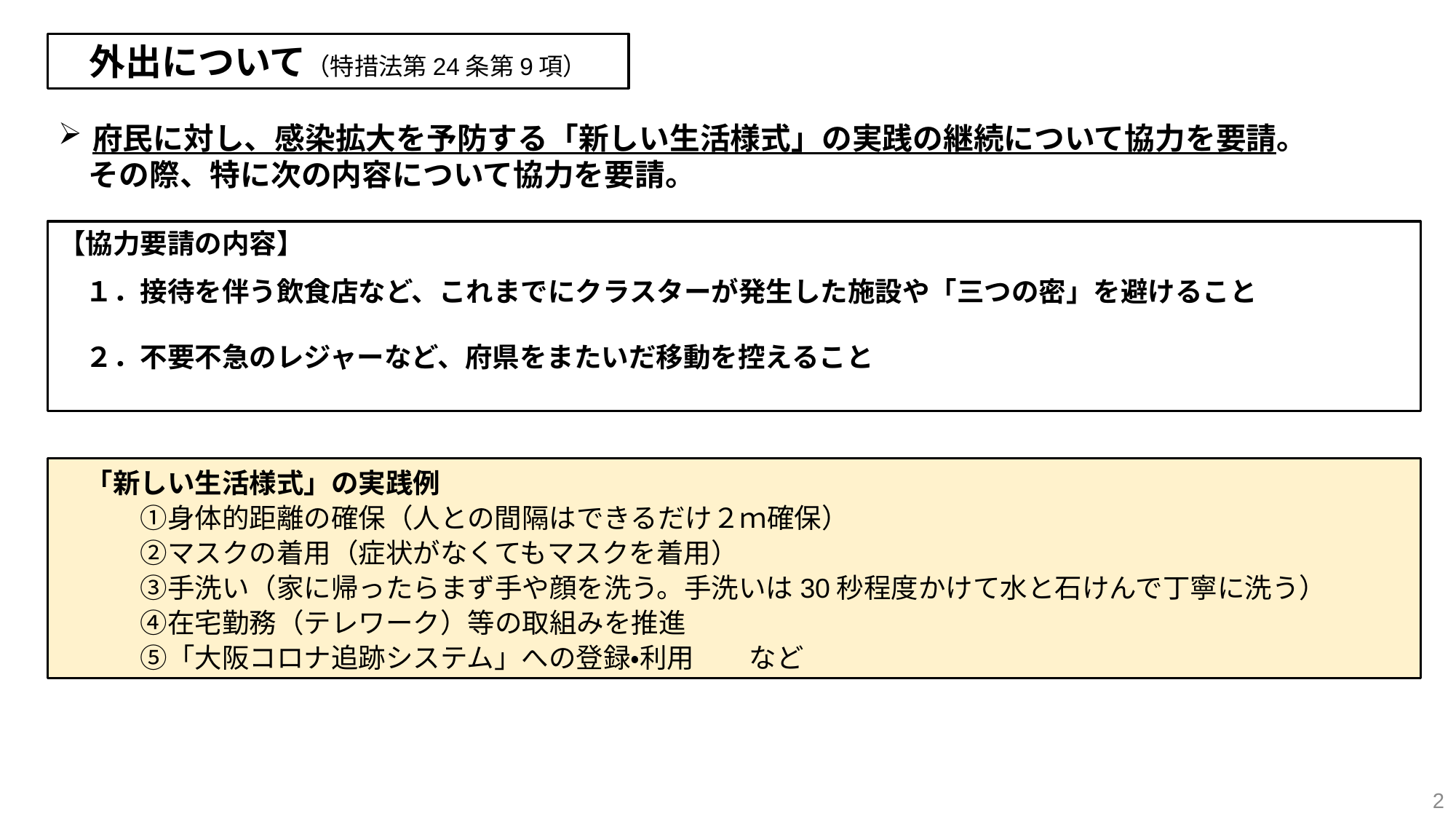

外出について（特措法第24条第9項）
府民に対し、感染拡大を予防する「新しい生活様式」の実践の継続について協力を要請。
　その際、特に次の内容について協力を要請。
【協力要請の内容】

　１．接待を伴う飲食店など、これまでにクラスターが発生した施設や「三つの密」を避けること

　２．不要不急のレジャーなど、府県をまたいだ移動を控えること

　「新しい生活様式」の実践例
　　　①身体的距離の確保（人との間隔はできるだけ２ｍ確保）
　　　②マスクの着用（症状がなくてもマスクを着用）
　　　③手洗い（家に帰ったらまず手や顔を洗う。手洗いは30秒程度かけて水と石けんで丁寧に洗う）
　　　④在宅勤務（テレワーク）等の取組みを推進
　　　⑤「大阪コロナ追跡システム」への登録・利用　　など
2